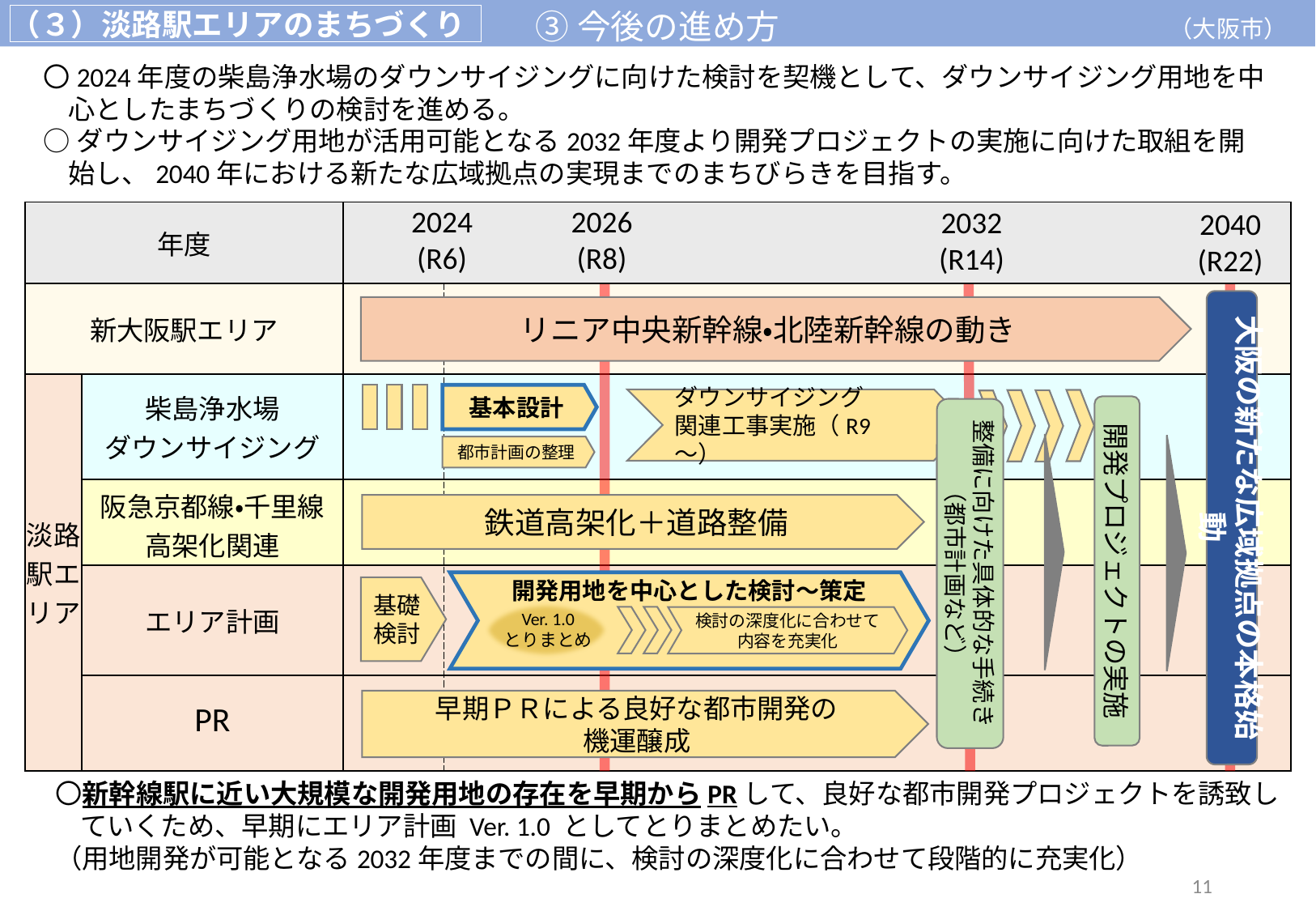

③今後の進め方
（３）淡路駅エリアのまちづくり
（大阪市）
〇2024年度の柴島浄水場のダウンサイジングに向けた検討を契機として、ダウンサイジング用地を中心としたまちづくりの検討を進める。
○ダウンサイジング用地が活用可能となる2032年度より開発プロジェクトの実施に向けた取組を開始し、2040年における新たな広域拠点の実現までのまちびらきを目指す。
2026
(R8)
2024
(R6)
2032
(R14)
2040
(R22)
| 年度 |  |  |
| --- | --- | --- |
| 新大阪駅エリア |  |  |
| 淡路駅エリア | 柴島浄水場 ダウンサイジング |  |
|  | 阪急京都線・千里線 高架化関連 |  |
|  | エリア計画 |  |
|  | PR |  |
大阪の新たな広域拠点の本格始動
リニア中央新幹線・北陸新幹線の動き

基本設計
ダウンサイジング
関連工事実施（R9～）

開発プロジェクトの実施
整備に向けた具体的な手続き
（都市計画など）
都市計画の整理
鉄道高架化＋道路整備

開発用地を中心とした検討～策定

基礎
検討

Ver. 1.0
とりまとめ

検討の深度化に合わせて
内容を充実化
早期ＰＲによる良好な都市開発の
機運醸成
〇新幹線駅に近い大規模な開発用地の存在を早期からPRして、良好な都市開発プロジェクトを誘致していくため、早期にエリア計画 Ver. 1.0 としてとりまとめたい。
（用地開発が可能となる2032年度までの間に、検討の深度化に合わせて段階的に充実化）
11